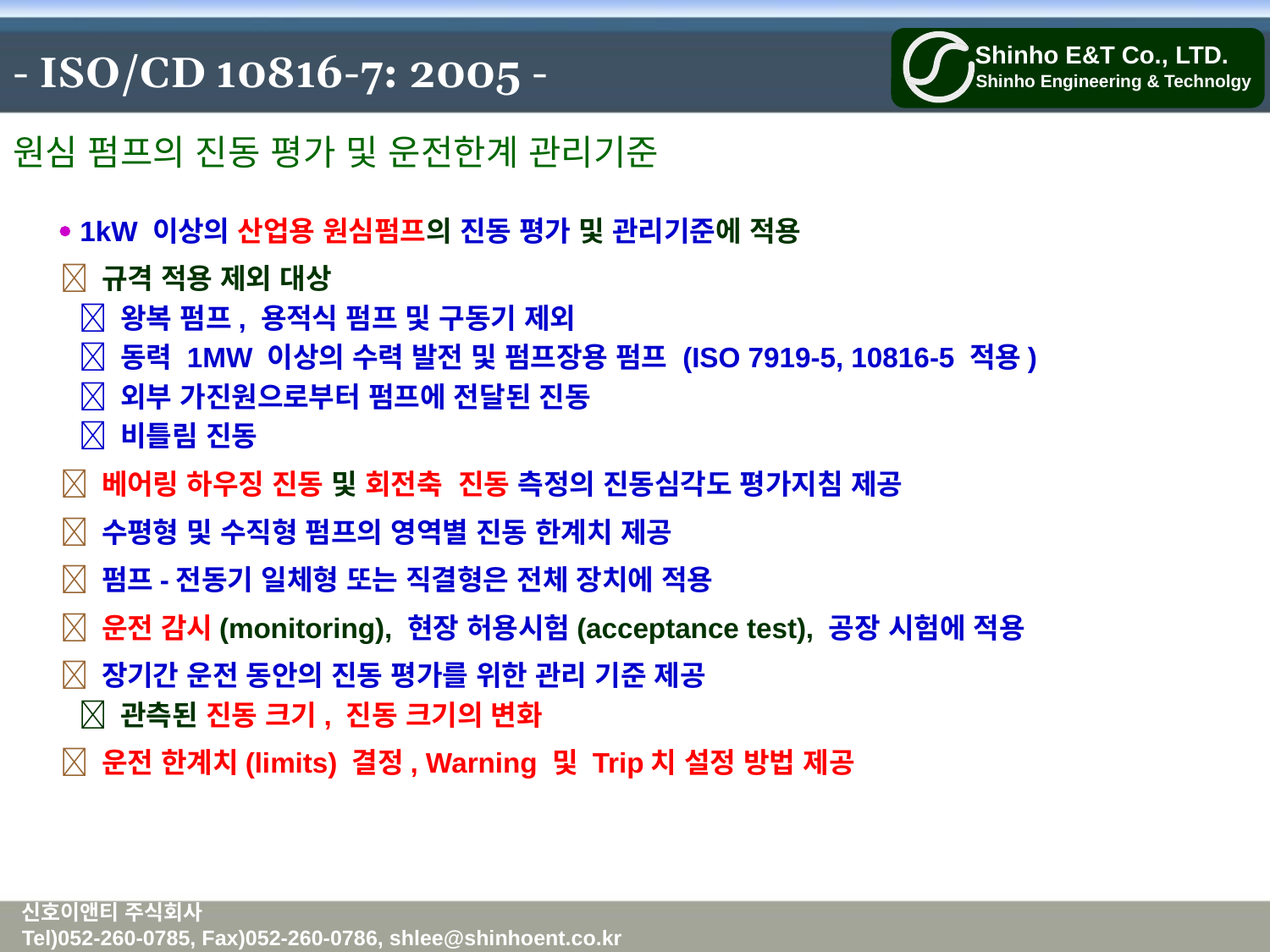

# - ISO/CD 10816-7: 2005 - 원심 펌프의 진동 평가 및 운전한계 관리기준
• 1kW 이상의 산업용 원심펌프의 진동 평가 및 관리기준에 적용
• 규격 적용 제외 대상
   → 왕복 펌프, 용적식 펌프 및 구동기 제외
   → 동력 1MW 이상의 수력 발전 및 펌프장용 펌프 (ISO 7919-5, 10816-5 적용)
   → 외부 가진원으로부터 펌프에 전달된 진동
   → 비틀림 진동
• 베어링 하우징 진동 및 회전축  진동 측정의 진동심각도 평가지침 제공
• 수평형 및 수직형 펌프의 영역별 진동 한계치 제공
• 펌프-전동기 일체형 또는 직결형은 전체 장치에 적용
• 운전 감시(monitoring), 현장 허용시험(acceptance test), 공장 시험에 적용
• 장기간 운전 동안의 진동 평가를 위한 관리 기준 제공
   → 관측된 진동 크기, 진동 크기의 변화
• 운전 한계치(limits) 결정, Warning 및 Trip치 설정 방법 제공